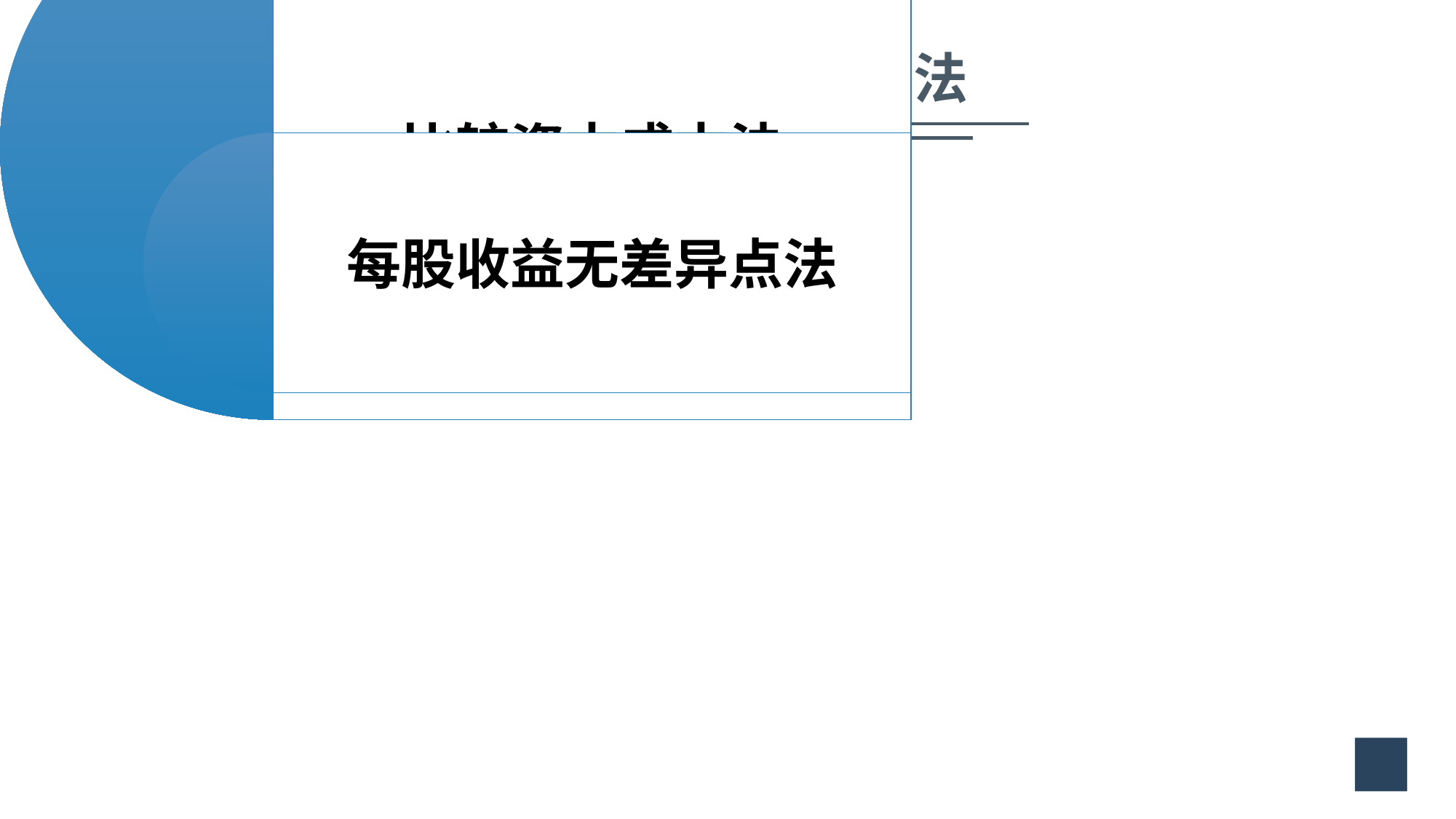

资本结构决策方法
资本结构的决策方法
比较资本成本法
每股收益无差异点法
14